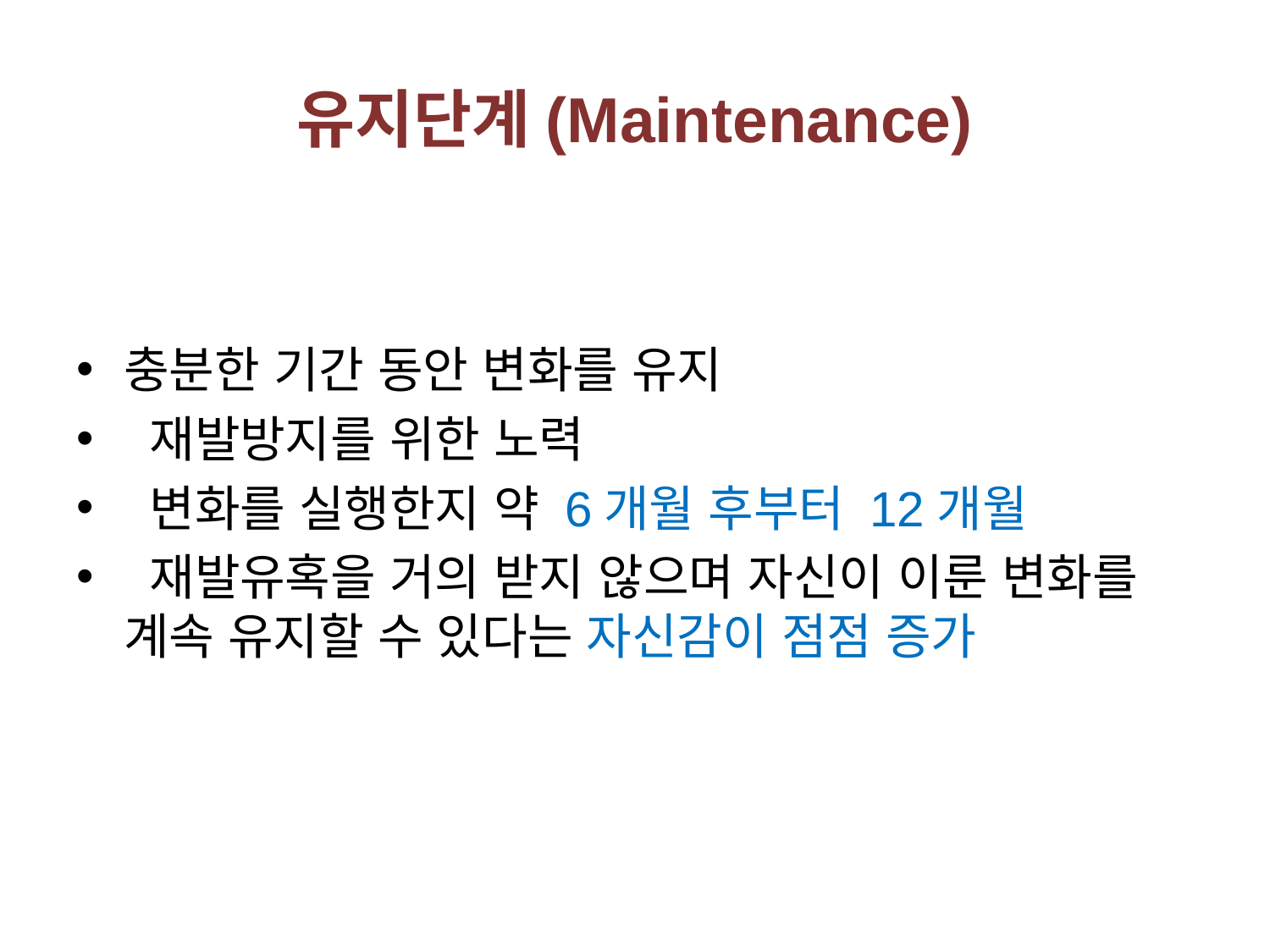

# 유지단계(Maintenance)
충분한 기간 동안 변화를 유지
 재발방지를 위한 노력
 변화를 실행한지 약 6개월 후부터 12개월
 재발유혹을 거의 받지 않으며 자신이 이룬 변화를 계속 유지할 수 있다는 자신감이 점점 증가